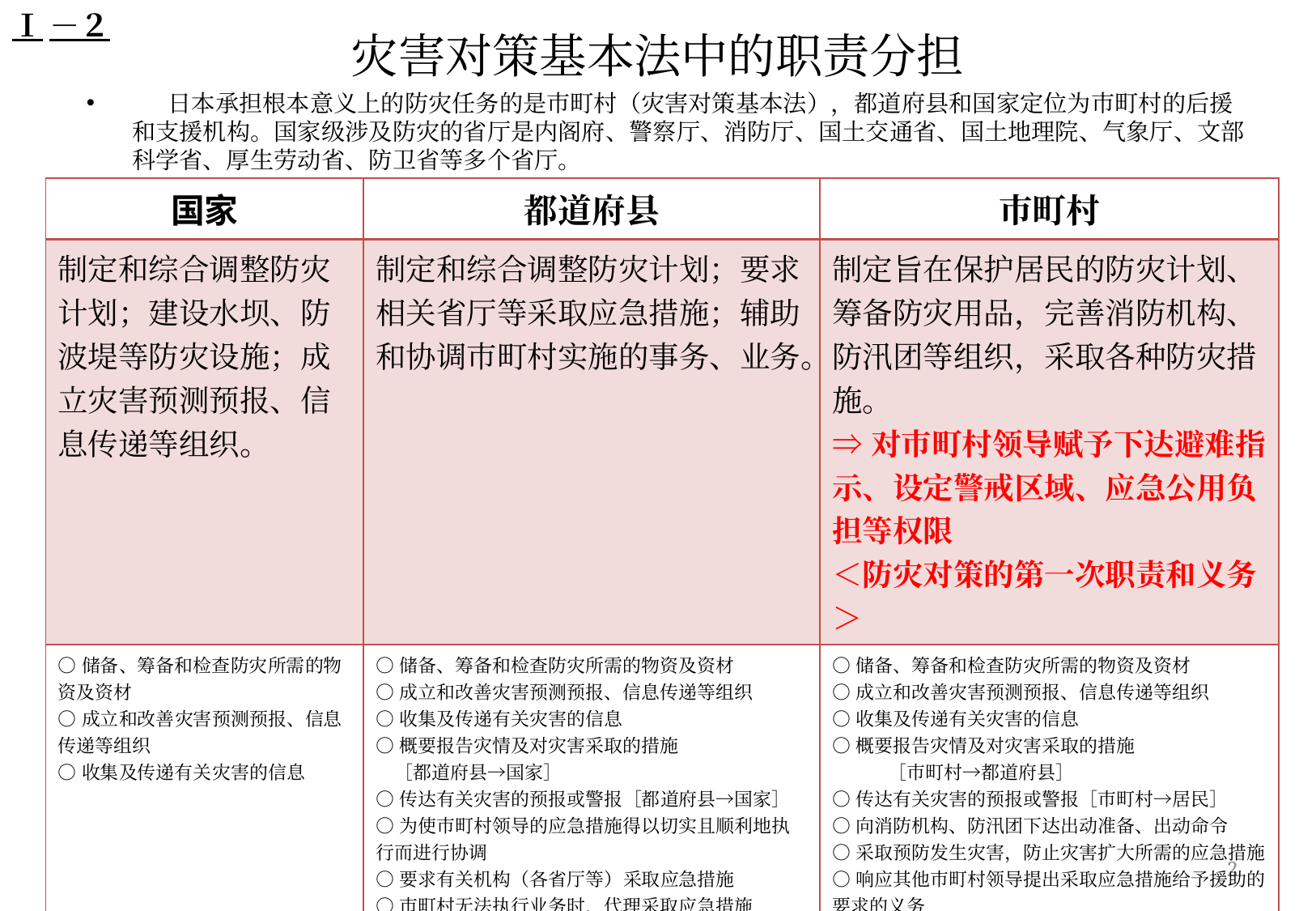

Ⅰ－２
# 灾害对策基本法中的职责分担
　  日本承担根本意义上的防灾任务的是市町村（灾害对策基本法），都道府县和国家定位为市町村的后援和支援机构。国家级涉及防灾的省厅是内阁府、警察厅、消防厅、国土交通省、国土地理院、气象厅、文部科学省、厚生劳动省、防卫省等多个省厅。
| 国家 | 都道府县 | 市町村 |
| --- | --- | --- |
| 制定和综合调整防灾计划；建设水坝、防波堤等防灾设施；成立灾害预测预报、信息传递等组织。 | 制定和综合调整防灾计划；要求相关省厅等采取应急措施；辅助和协调市町村实施的事务、业务。 | 制定旨在保护居民的防灾计划、筹备防灾用品，完善消防机构、防汛团等组织，采取各种防灾措施。 ⇒对市町村领导赋予下达避难指示、设定警戒区域、应急公用负担等权限 ＜防灾对策的第一次职责和义务＞ |
| ○储备、筹备和检查防灾所需的物资及资材 ○成立和改善灾害预测预报、信息传递等组织 ○收集及传递有关灾害的信息 | ○储备、筹备和检查防灾所需的物资及资材 ○成立和改善灾害预测预报、信息传递等组织 ○收集及传递有关灾害的信息 ○概要报告灾情及对灾害采取的措施 　［都道府县→国家］ ○传达有关灾害的预报或警报［都道府县→国家］ ○为使市町村领导的应急措施得以切实且顺利地执行而进行协调 ○要求有关机构（各省厅等）采取应急措施 ○市町村无法执行业务时，代理采取应急措施 ○响应其他都道府县知事提出采取应急措施给予援助的要求的义务 | ○储备、筹备和检查防灾所需的物资及资材 ○成立和改善灾害预测预报、信息传递等组织 ○收集及传递有关灾害的信息 ○概要报告灾情及对灾害采取的措施 　　　［市町村→都道府县］ ○传达有关灾害的预报或警报［市町村→居民］ ○向消防机构、防汛团下达出动准备、出动命令 ○采取预防发生灾害，防止灾害扩大所需的应急措施 ○响应其他市町村领导提出采取应急措施给予援助的要求的义务 |
2